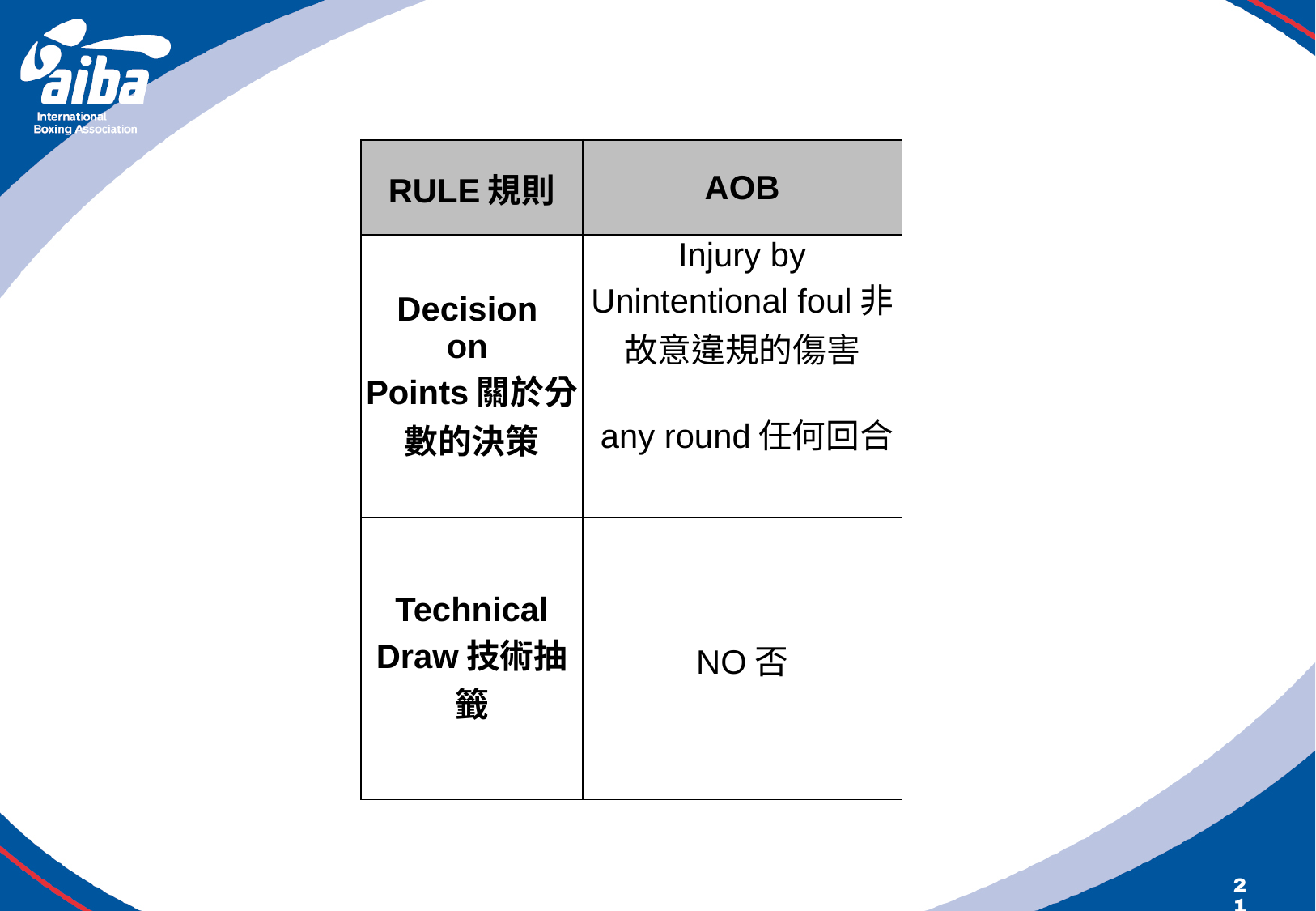

| RULE規則 | AOB |
| --- | --- |
| Decision on Points關於分數的決策 | Injury by Unintentional foul非故意違規的傷害 any round任何回合 |
| Technical Draw技術抽籤 | NO否 |
211